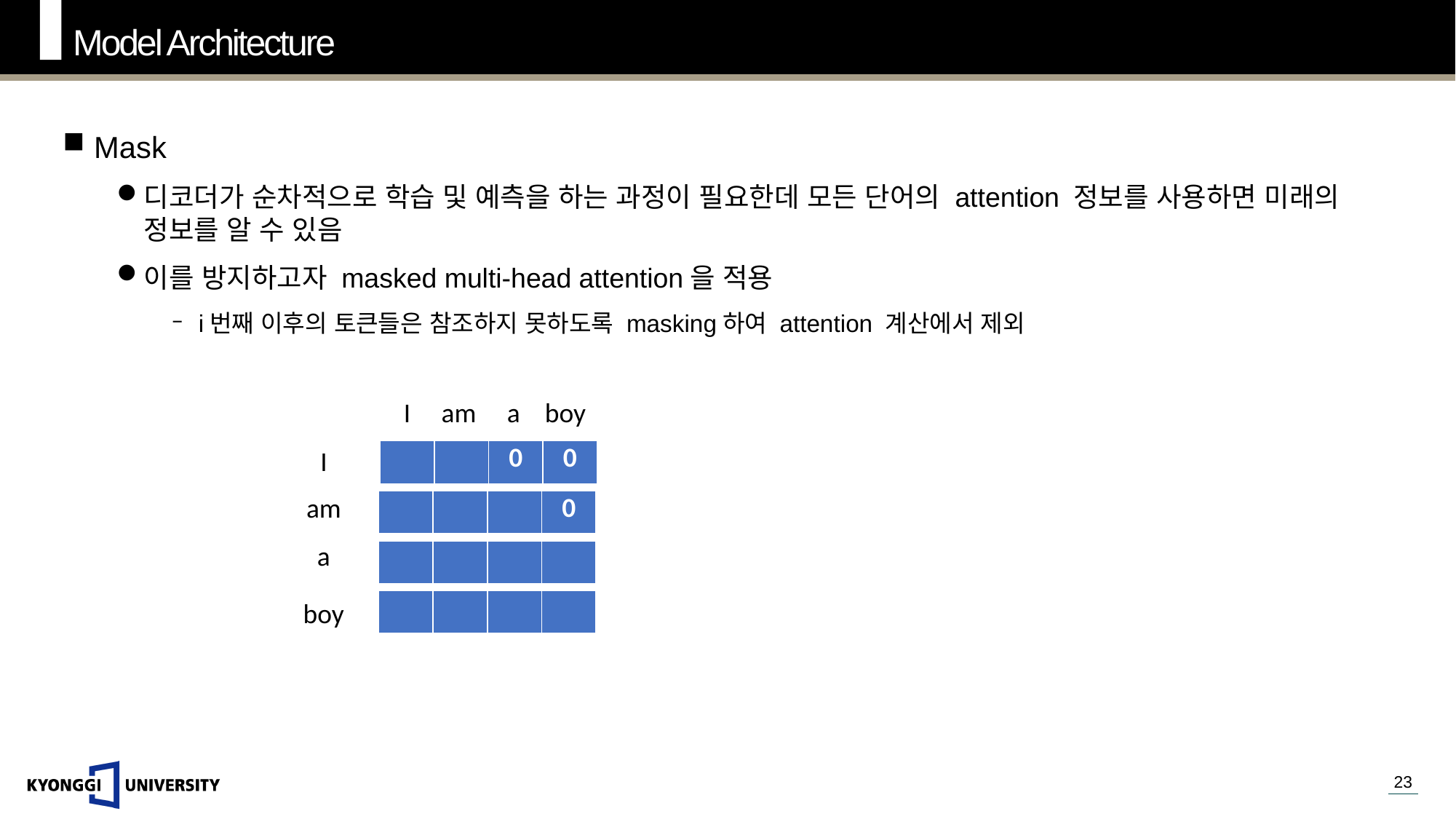

Model Architecture
Mask
디코더가 순차적으로 학습 및 예측을 하는 과정이 필요한데 모든 단어의 attention 정보를 사용하면 미래의 정보를 알 수 있음
이를 방지하고자 masked multi-head attention을 적용
i번째 이후의 토큰들은 참조하지 못하도록 masking하여 attention 계산에서 제외
     I     am     a    boy
I
|  |  | 0 | 0 |
| --- | --- | --- | --- |
am
|  |  |  | 0 |
| --- | --- | --- | --- |
a
|  |  |  |  |
| --- | --- | --- | --- |
boy
|  |  |  |  |
| --- | --- | --- | --- |